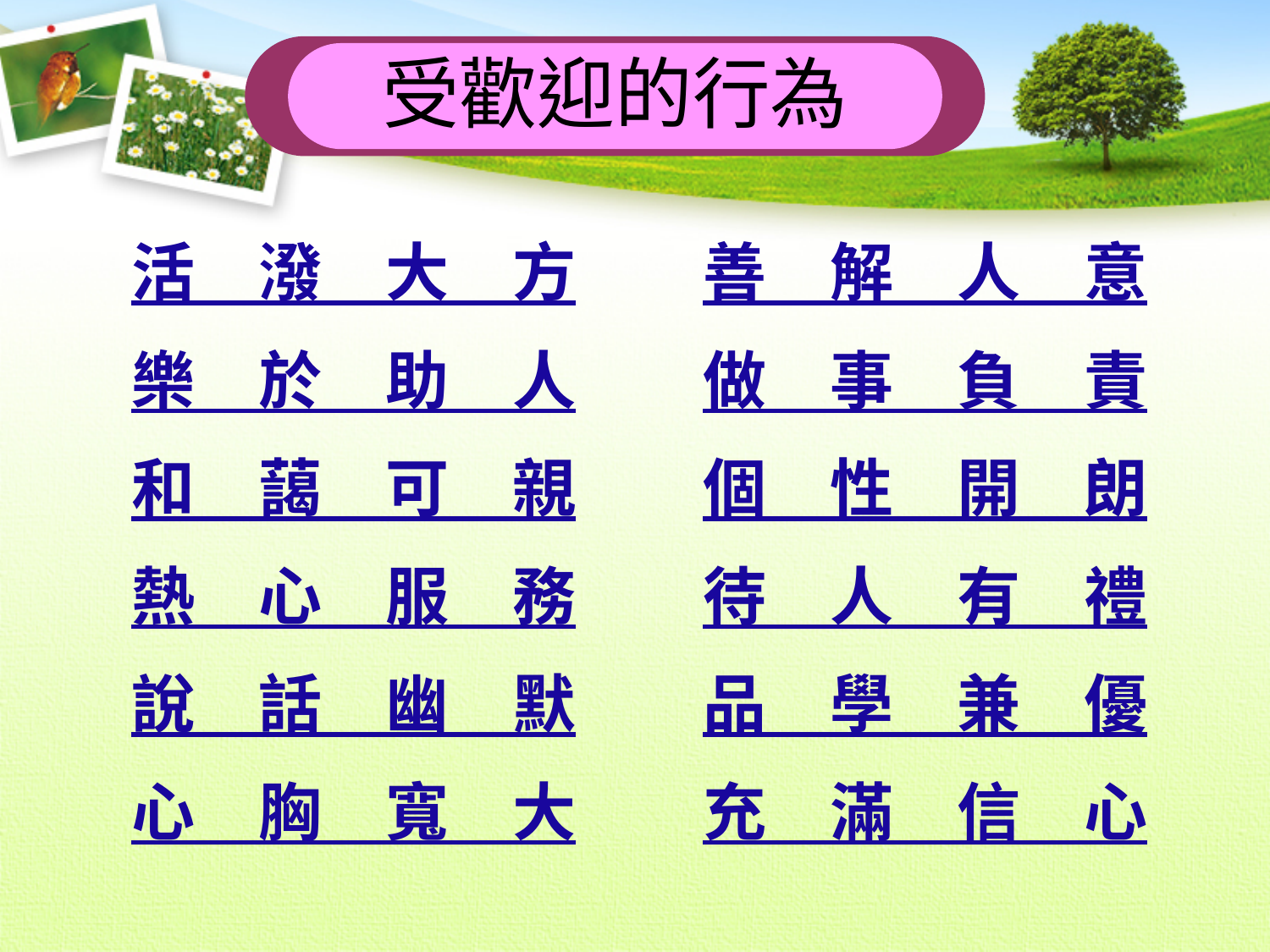

受歡迎的行為
　活　潑　大　方　　善　解　人　意
　樂　於　助　人　　做　事　負　責
　和　藹　可　親　　個　性　開　朗
　熱　心　服　務　　待　人　有　禮
　說　話　幽　默　　品　學　兼　優
　心　胸　寬　大　　充　滿　信　心